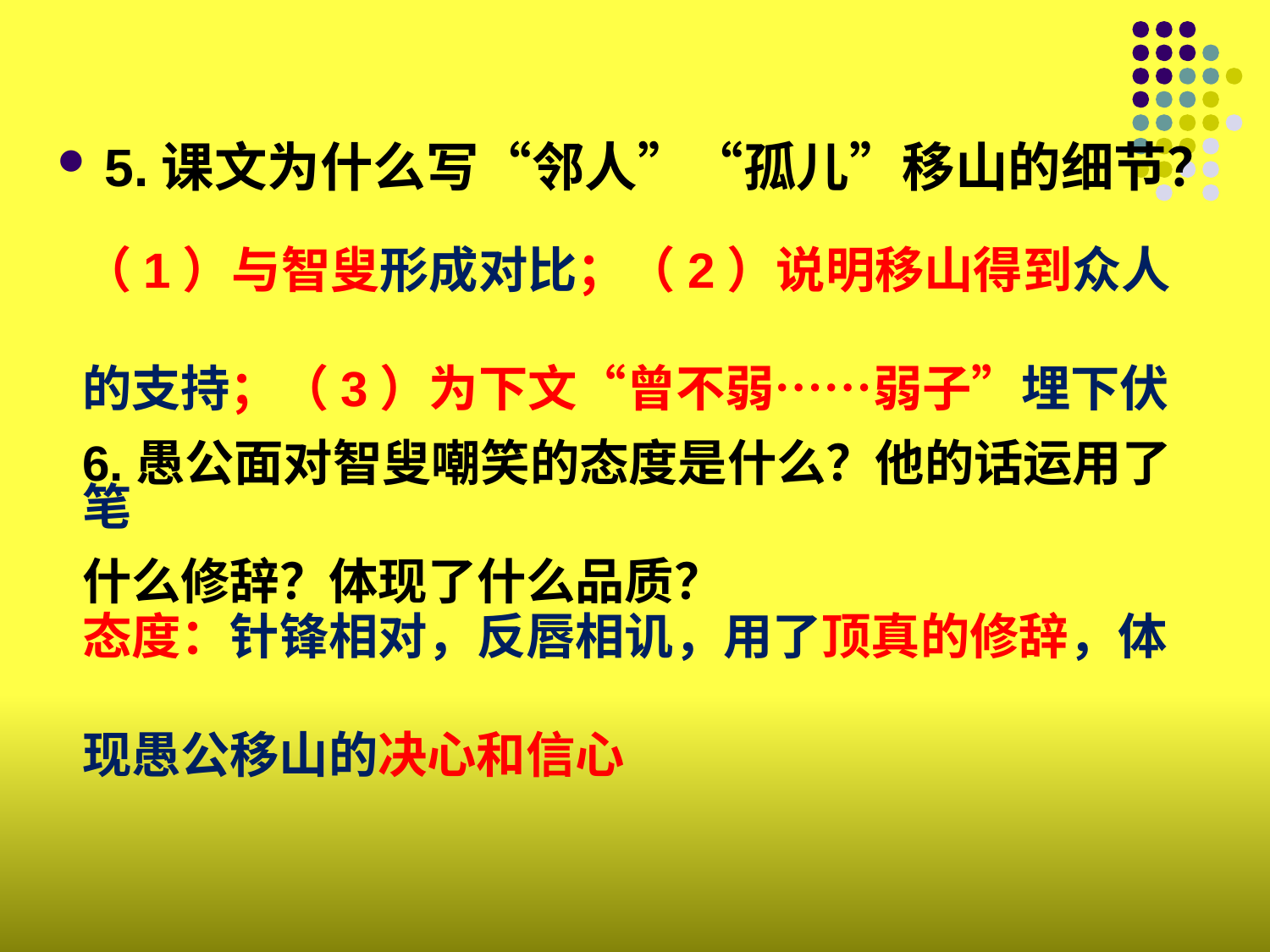

5.课文为什么写“邻人”“孤儿”移山的细节？

（1）与智叟形成对比；（2）说明移山得到众人的支持；（3）为下文“曾不弱……弱子”埋下伏笔

6.愚公面对智叟嘲笑的态度是什么？他的话运用了什么修辞？体现了什么品质？

态度：针锋相对，反唇相讥，用了顶真的修辞，体现愚公移山的决心和信心